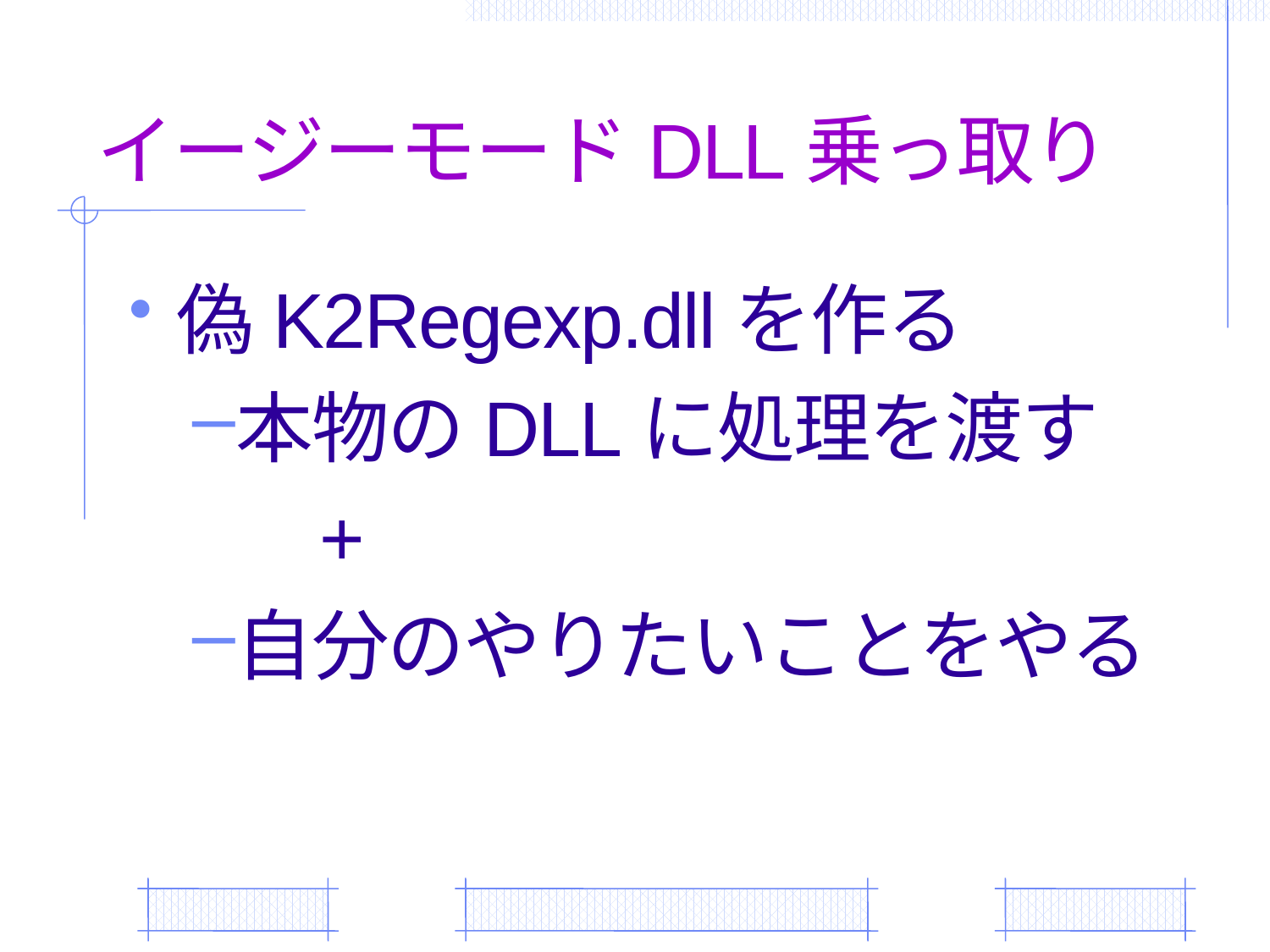

# イージーモードDLL乗っ取り
偽K2Regexp.dllを作る
本物のDLLに処理を渡す
	+
自分のやりたいことをやる